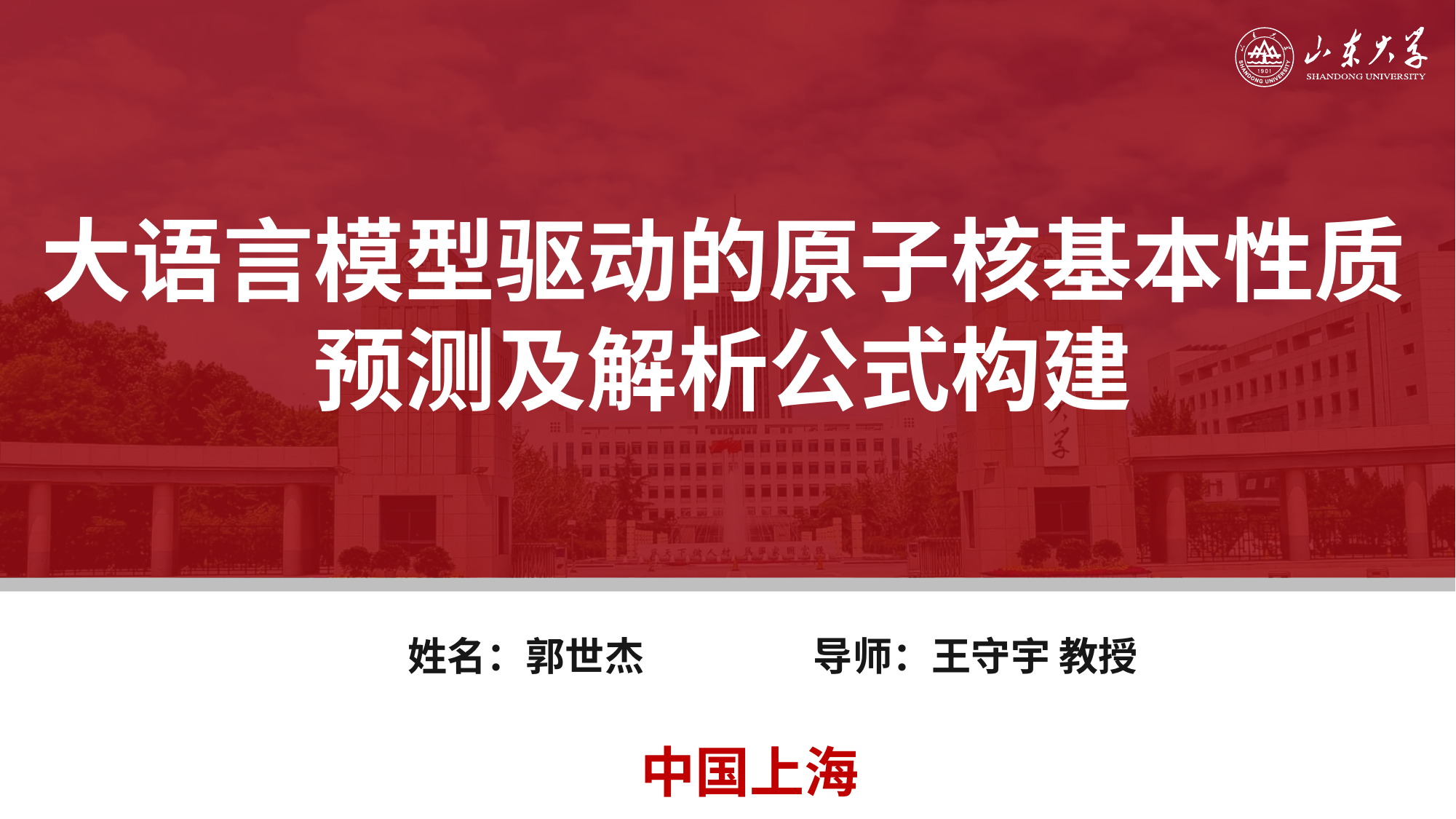

大语言模型驱动的原子核基本性质预测及解析公式构建
   姓名：郭世杰                   导师：王守宇 教授
中国上海